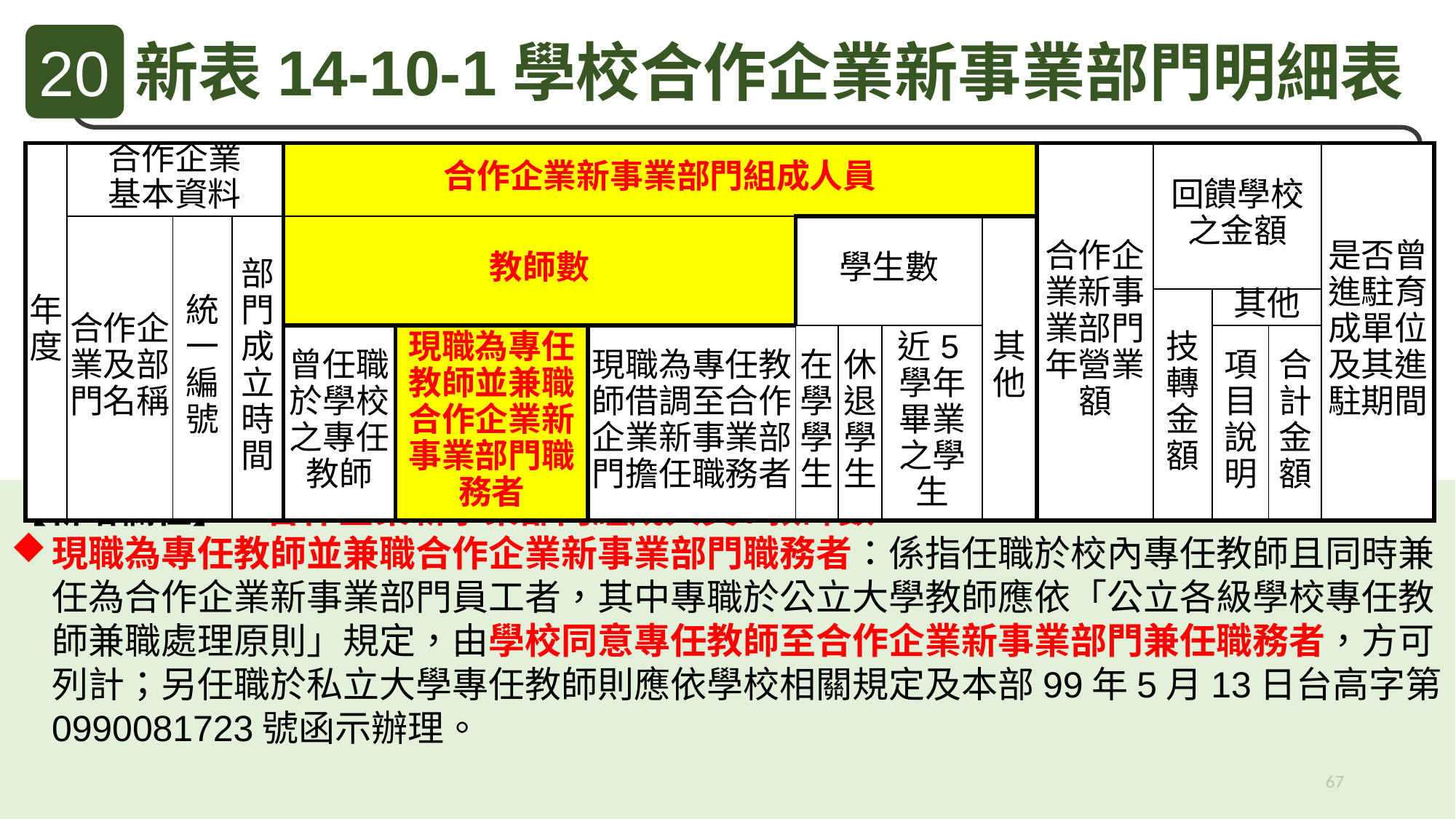

20
新表14-10-1學校合作企業新事業部門明細表

| 年度 | 合作企業 基本資料 |  |  | 合作企業新事業部門組成人員 |  |  |  |  |  |  | 合作企業新事業部門年營業額 | 回饋學校之金額 |  |  | 是否曾進駐育成單位及其進駐期間 |
| --- | --- | --- | --- | --- | --- | --- | --- | --- | --- | --- | --- | --- | --- | --- | --- |
|  | 合作企業及部門名稱 | 統一編號 | 部門成立時間 | 教師數 |  |  | 學生數 |  |  | 其他 |  |  |  |  |  |
|  |  |  |  |  |  |  |  |  |  |  |  | 技轉金額 | 其他 |  |  |
|  |  |  |  | 曾任職於學校之專任教師 | 現職為專任教師並兼職合作企業新事業部門職務者 | 現職為專任教師借調至合作企業新事業部門擔任職務者 | 在學學生 | 休退學生 | 近5學年畢業之學生 |  |  |  | 項目說明 | 合計金額 |  |

【新增欄位】：合作企業新事業部門組成人員/教師數
現職為專任教師並兼職合作企業新事業部門職務者：係指任職於校內專任教師且同時兼任為合作企業新事業部門員工者，其中專職於公立大學教師應依「公立各級學校專任教師兼職處理原則」規定，由學校同意專任教師至合作企業新事業部門兼任職務者，方可列計；另任職於私立大學專任教師則應依學校相關規定及本部99年5月13日台高字第0990081723號函示辦理。
67